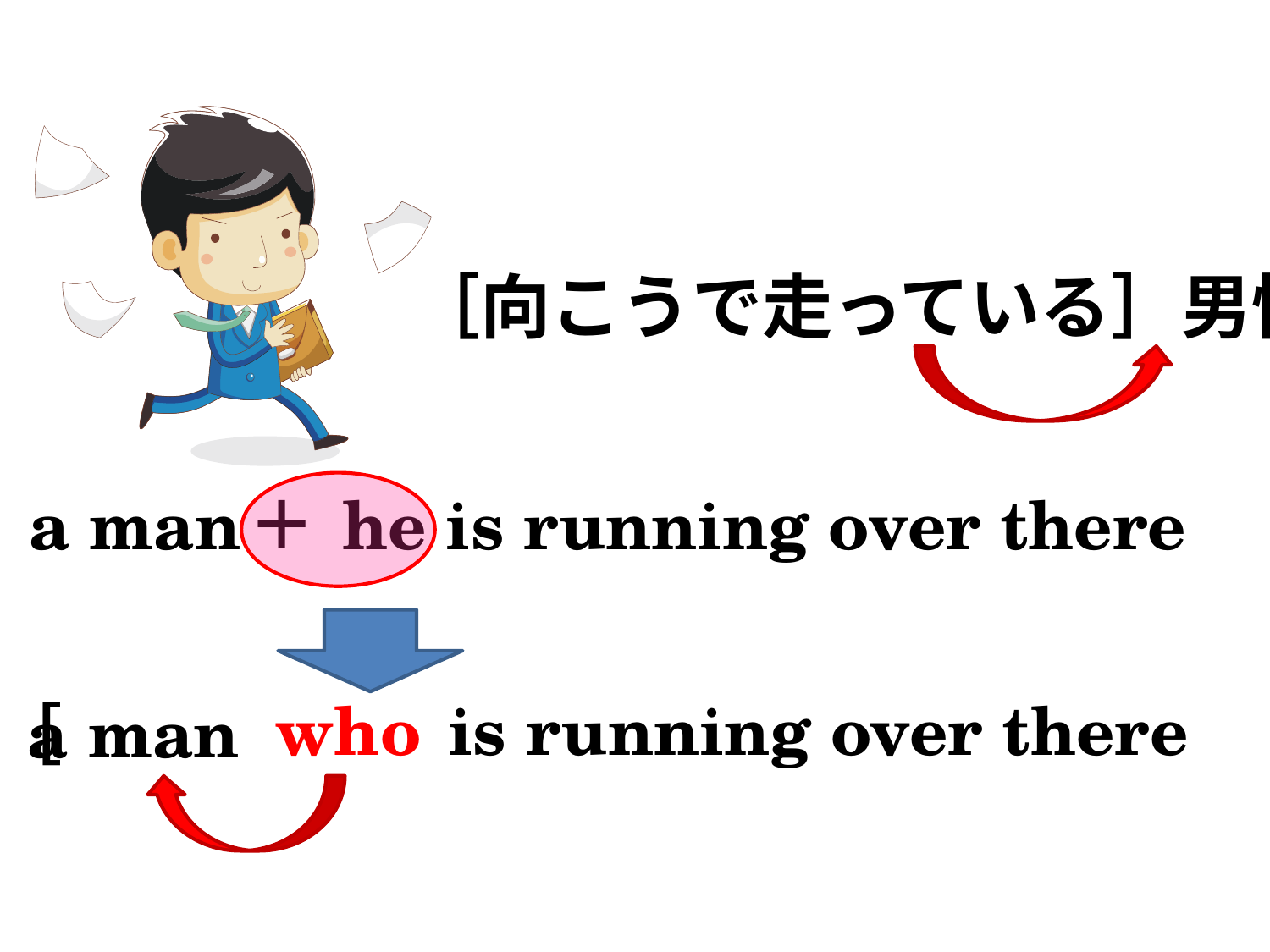

［向こうで走っている］男性

a man
＋
he is running over there

who
is running over there
 a man
［　　　　　　　　　　　　　　　　　　　　］